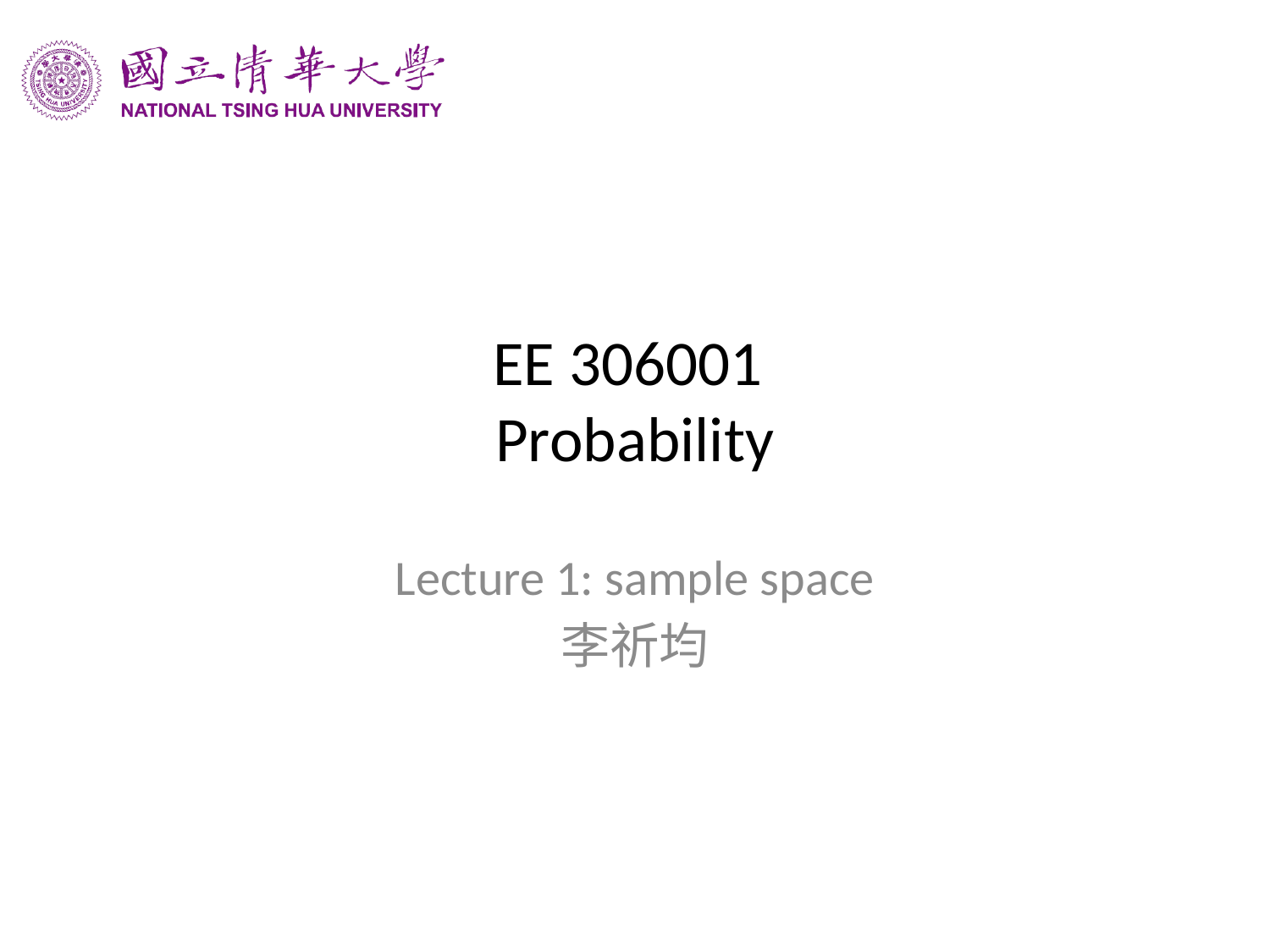

# EE 306001 Probability
Lecture 1: sample space
李祈均